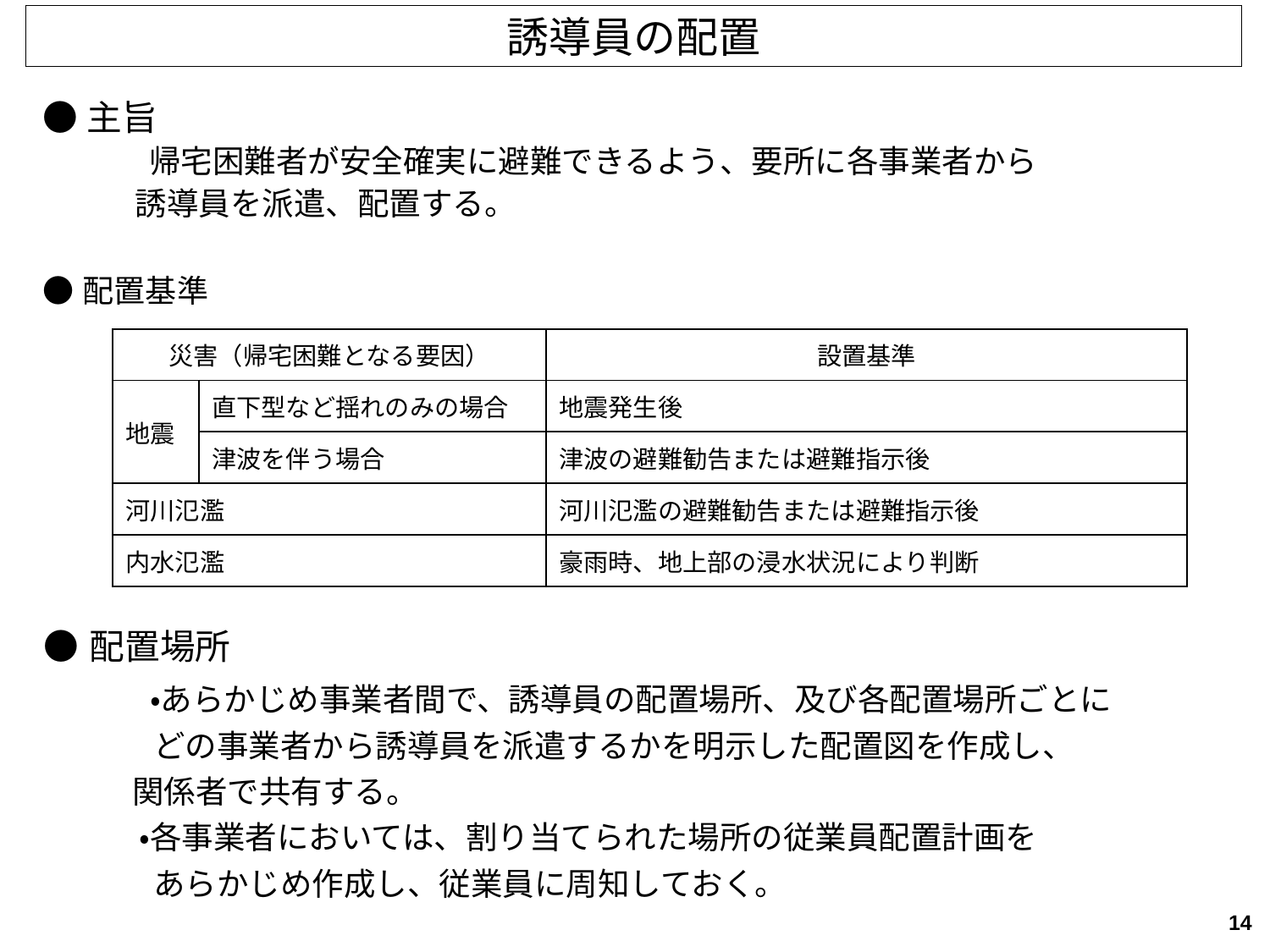

誘導員の配置
●主旨
　　　帰宅困難者が安全確実に避難できるよう、要所に各事業者から
　　    誘導員を派遣、配置する。
●配置基準
| 災害（帰宅困難となる要因） |  | 設置基準 |
| --- | --- | --- |
| 地震 | 直下型など揺れのみの場合 | 地震発生後 |
|  | 津波を伴う場合 | 津波の避難勧告または避難指示後 |
| 河川氾濫 |  | 河川氾濫の避難勧告または避難指示後 |
| 内水氾濫 |  | 豪雨時、地上部の浸水状況により判断 |
●配置場所
　　　・あらかじめ事業者間で、誘導員の配置場所、及び各配置場所ごとに
　　　  どの事業者から誘導員を派遣するかを明示した配置図を作成し、
           関係者で共有する。
　　　・各事業者においては、割り当てられた場所の従業員配置計画を
　　　  あらかじめ作成し、従業員に周知しておく。
14